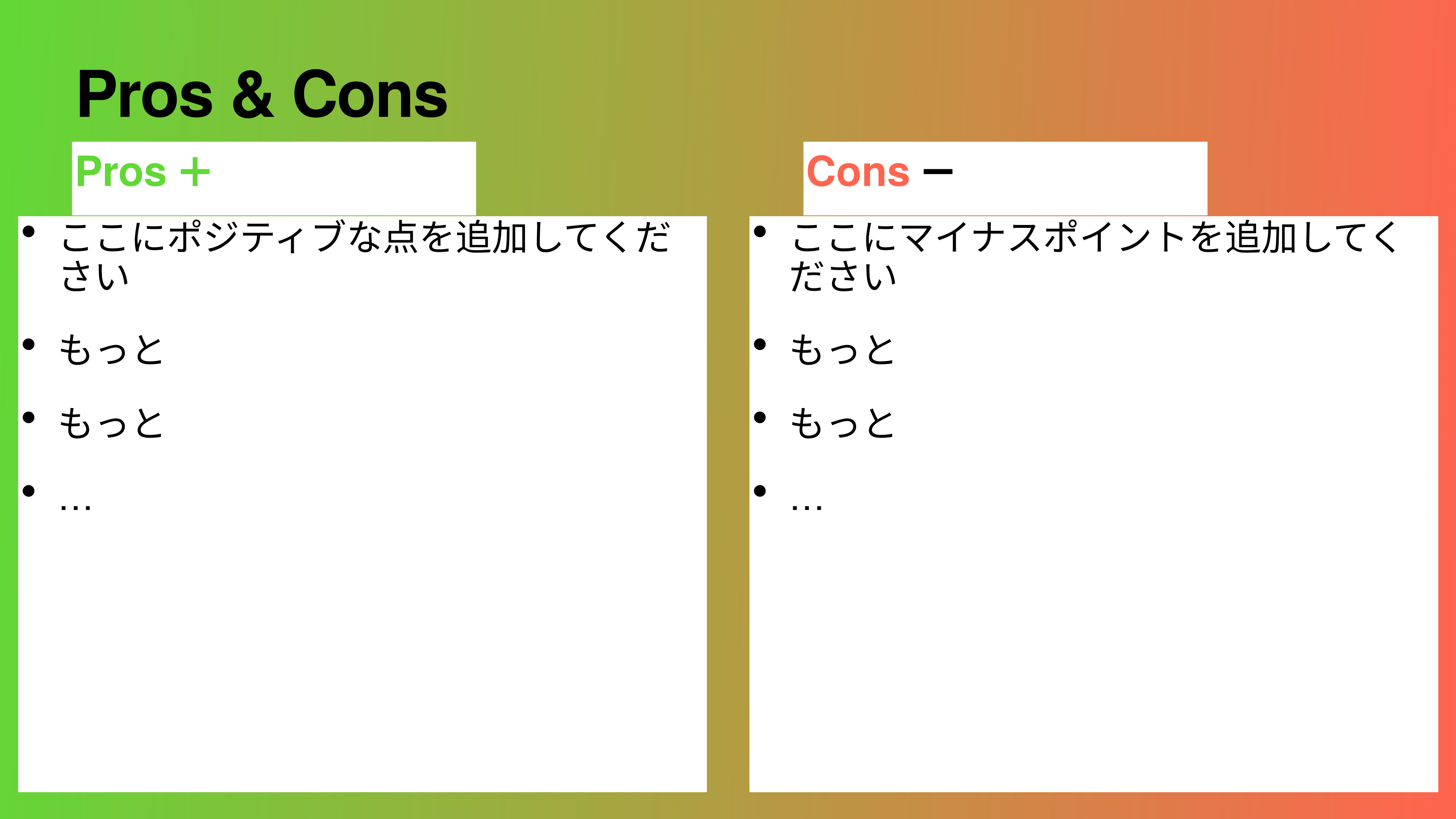

# Pros & Cons
Pros ➕
Cons ➖
ここにポジティブな点を追加してください
もっと
もっと
…
ここにマイナスポイントを追加してください
もっと
もっと
…